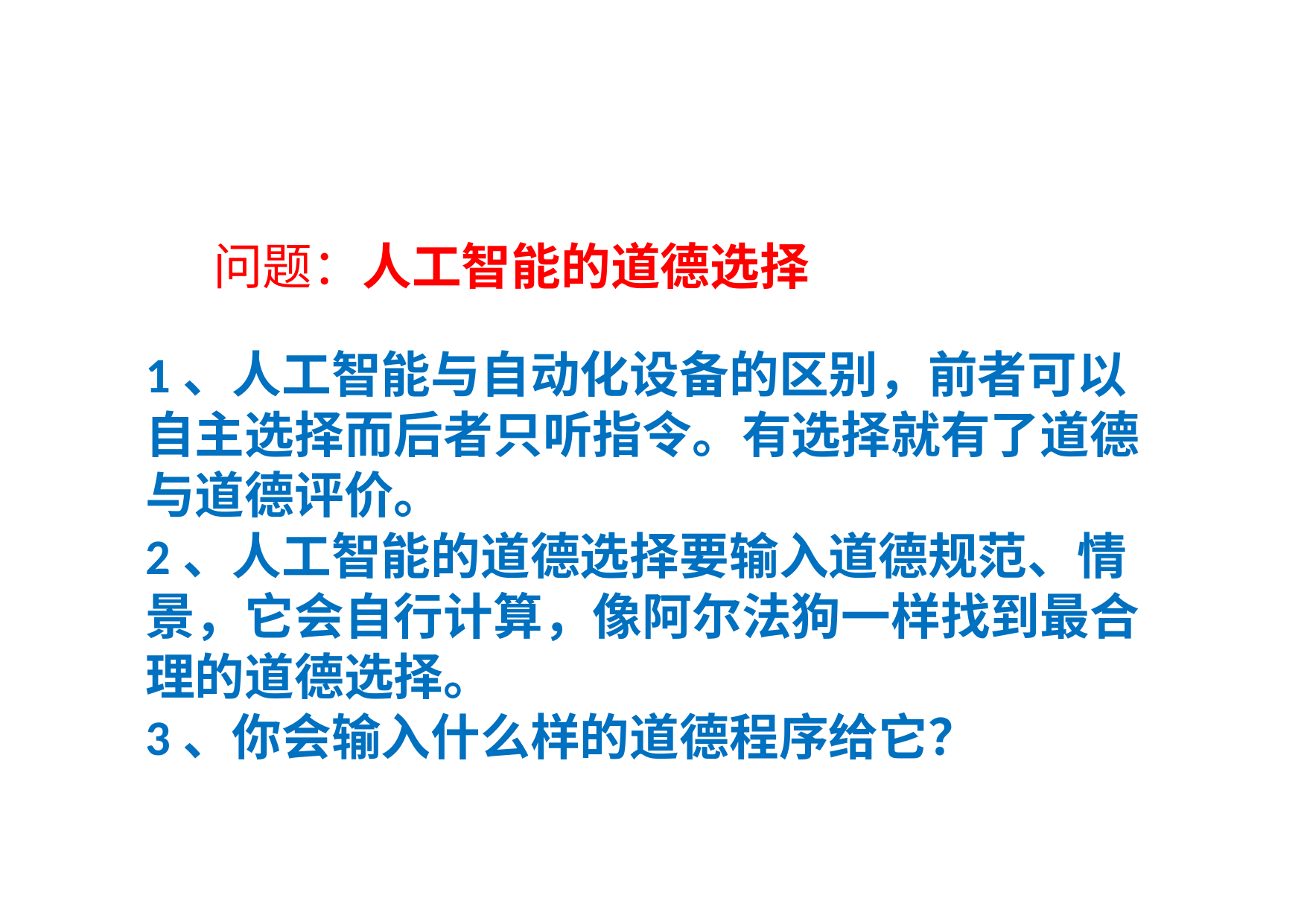

问题：人工智能的道德选择

1、人工智能与自动化设备的区别，前者可以自主选择而后者只听指令。有选择就有了道德与道德评价。
2、人工智能的道德选择要输入道德规范、情景，它会自行计算，像阿尔法狗一样找到最合理的道德选择。
3、你会输入什么样的道德程序给它？